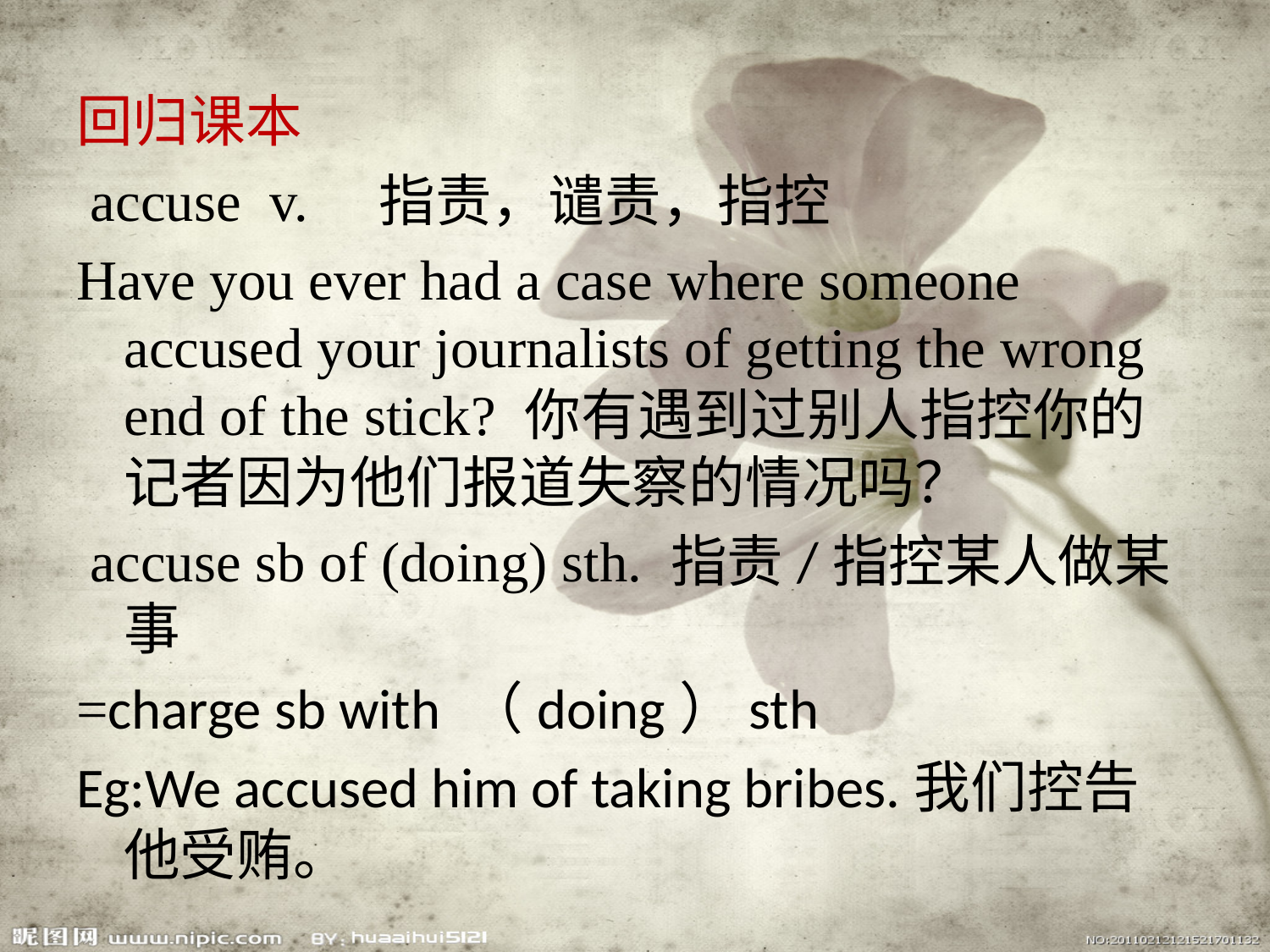

回归课本
 accuse  v.    指责，谴责，指控
Have you ever had a case where someone accused your journalists of getting the wrong end of the stick? 你有遇到过别人指控你的记者因为他们报道失察的情况吗？
 accuse sb of (doing) sth. 指责/指控某人做某事
=charge sb with （doing）sth
Eg:We accused him of taking bribes.我们控告他受贿。